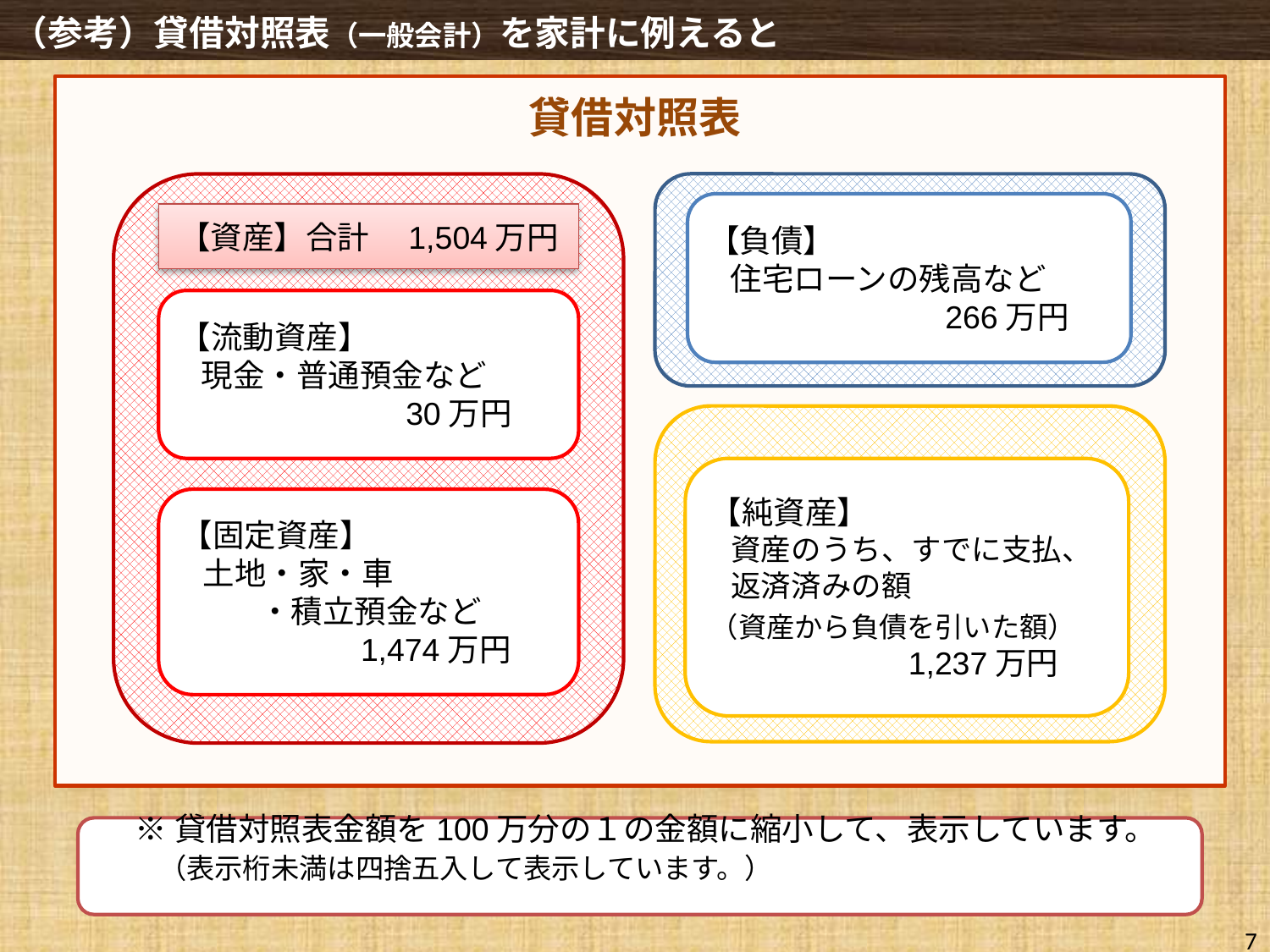

|  |
| --- |
（参考）貸借対照表（一般会計）を家計に例えると

貸借対照表

【負債】
  住宅ローンの残高など
　　　　　　 　266万円
【資産】合計　1,504万円
【流動資産】
  現金・普通預金など
　　　　　  30万円

【純資産】
  資産のうち、すでに支払、
  返済済みの額

（資産から負債を引いた額）
　　　　　　1,237万円
【固定資産】
  土地・家・車
　  　・積立預金など
　　　　1,474万円
※貸借対照表金額を100万分の１の金額に縮小して、表示しています。
　　（表示桁未満は四捨五入して表示しています。）
7